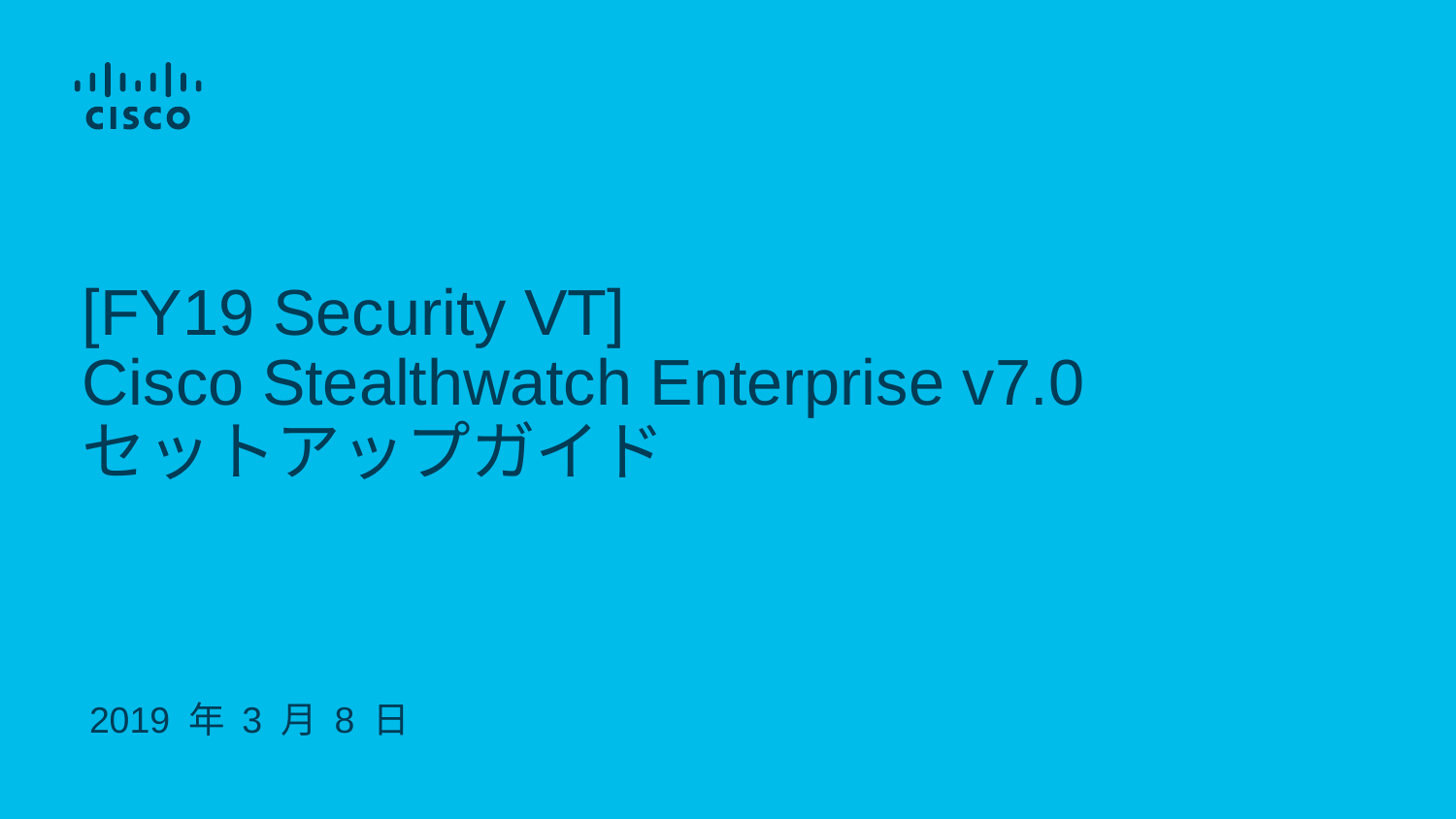

# [FY19 Security VT] Cisco Stealthwatch Enterprise v7.0 セットアップガイド
2019 年 3 月 8 日